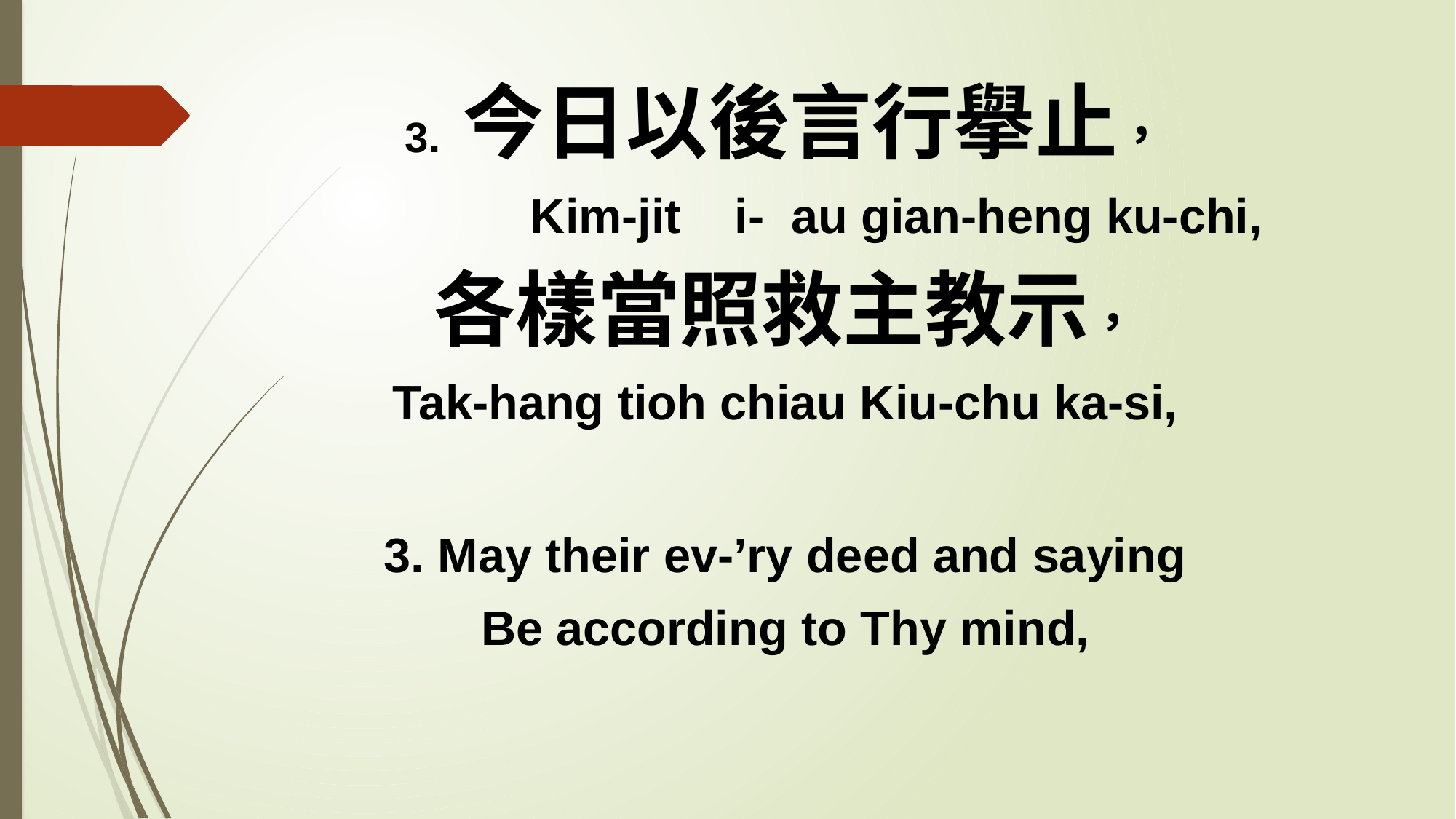

3. 今日以後言行擧止，
                      Kim-jit    i-  au gian-heng ku-chi,
各樣當照救主教示，
Tak-hang tioh chiau Kiu-chu ka-si,

3. May their ev-’ry deed and saying
Be according to Thy mind,